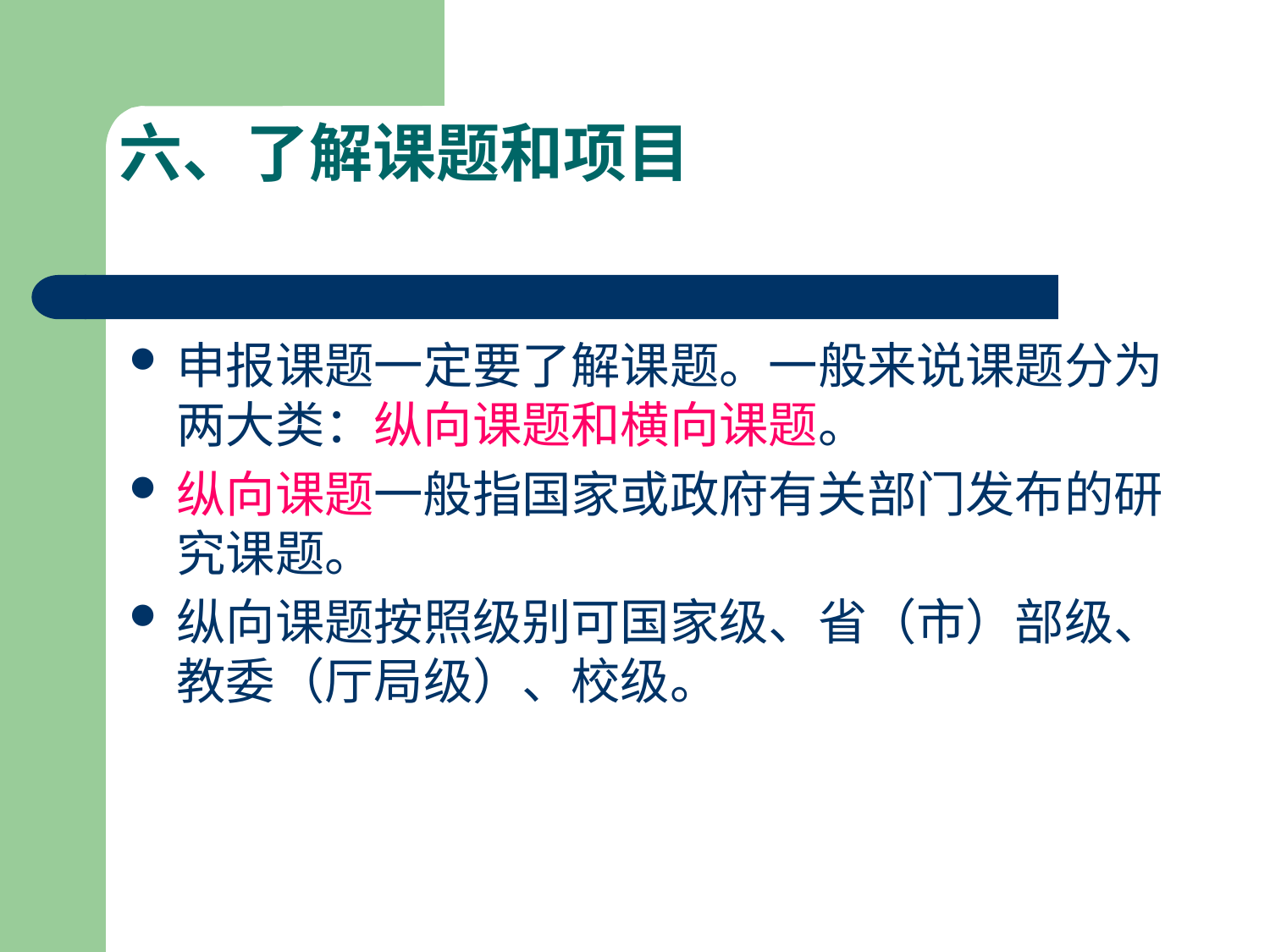

# 六、了解课题和项目
申报课题一定要了解课题。一般来说课题分为两大类：纵向课题和横向课题。
纵向课题一般指国家或政府有关部门发布的研究课题。
纵向课题按照级别可国家级、省（市）部级、教委（厅局级）、校级。